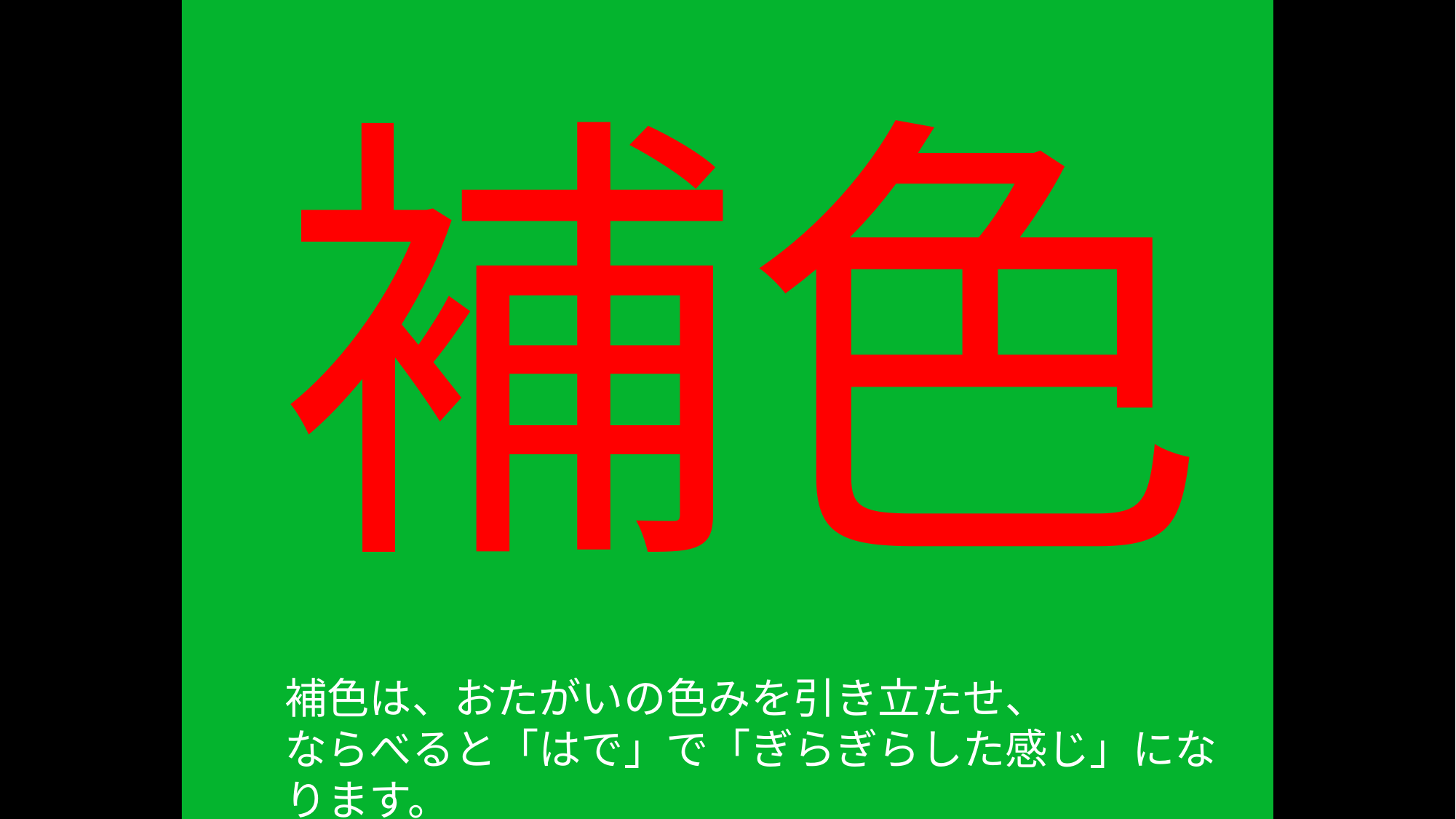

補色
補色は、おたがいの色みを引き立たせ、
ならべると「はで」で「ぎらぎらした感じ」になります。